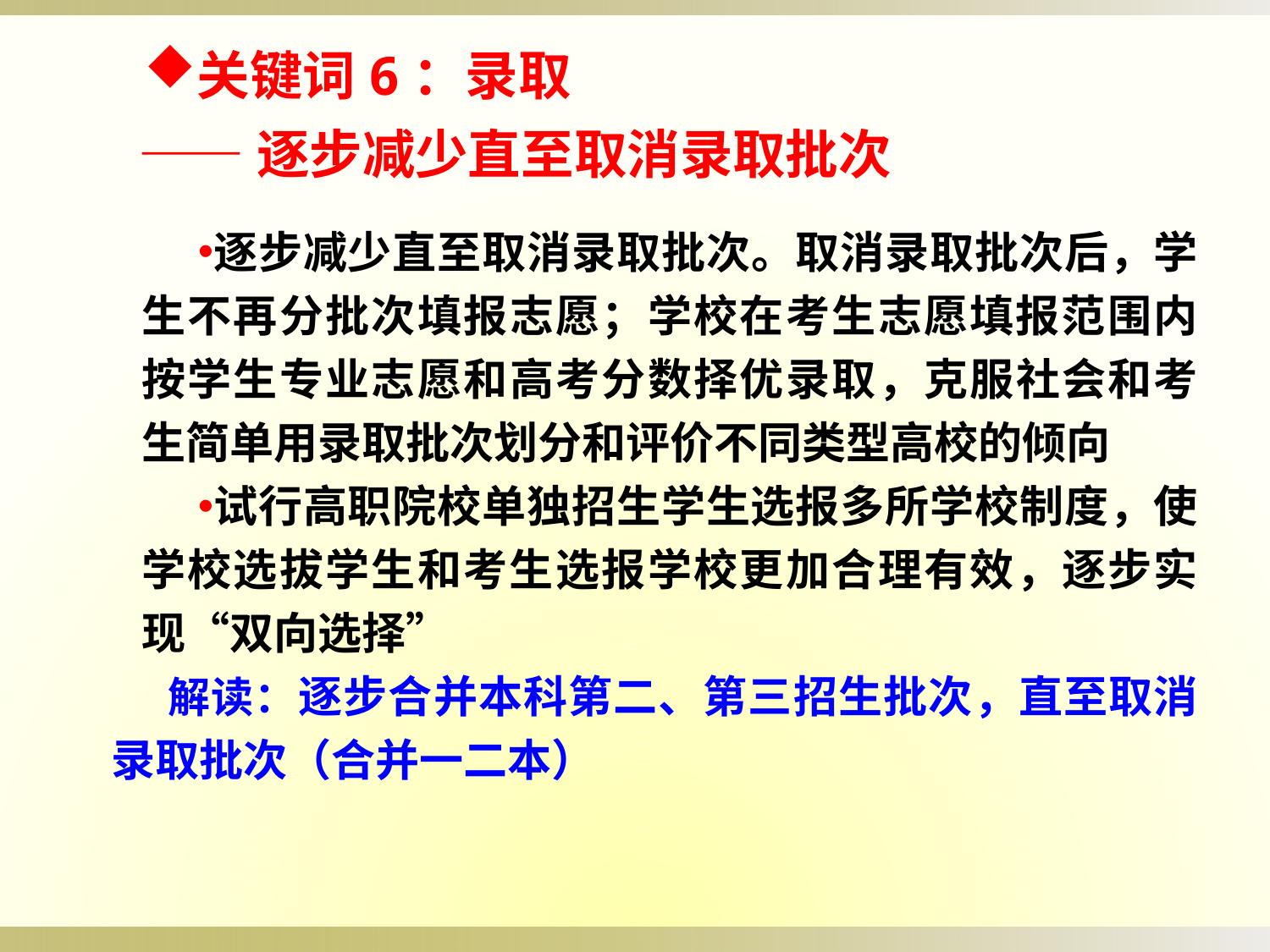

关键词6：录取
  ——逐步减少直至取消录取批次
逐步减少直至取消录取批次。取消录取批次后，学生不再分批次填报志愿；学校在考生志愿填报范围内按学生专业志愿和高考分数择优录取，克服社会和考生简单用录取批次划分和评价不同类型高校的倾向
试行高职院校单独招生学生选报多所学校制度，使学校选拔学生和考生选报学校更加合理有效，逐步实现“双向选择”
解读：逐步合并本科第二、第三招生批次，直至取消录取批次（合并一二本）